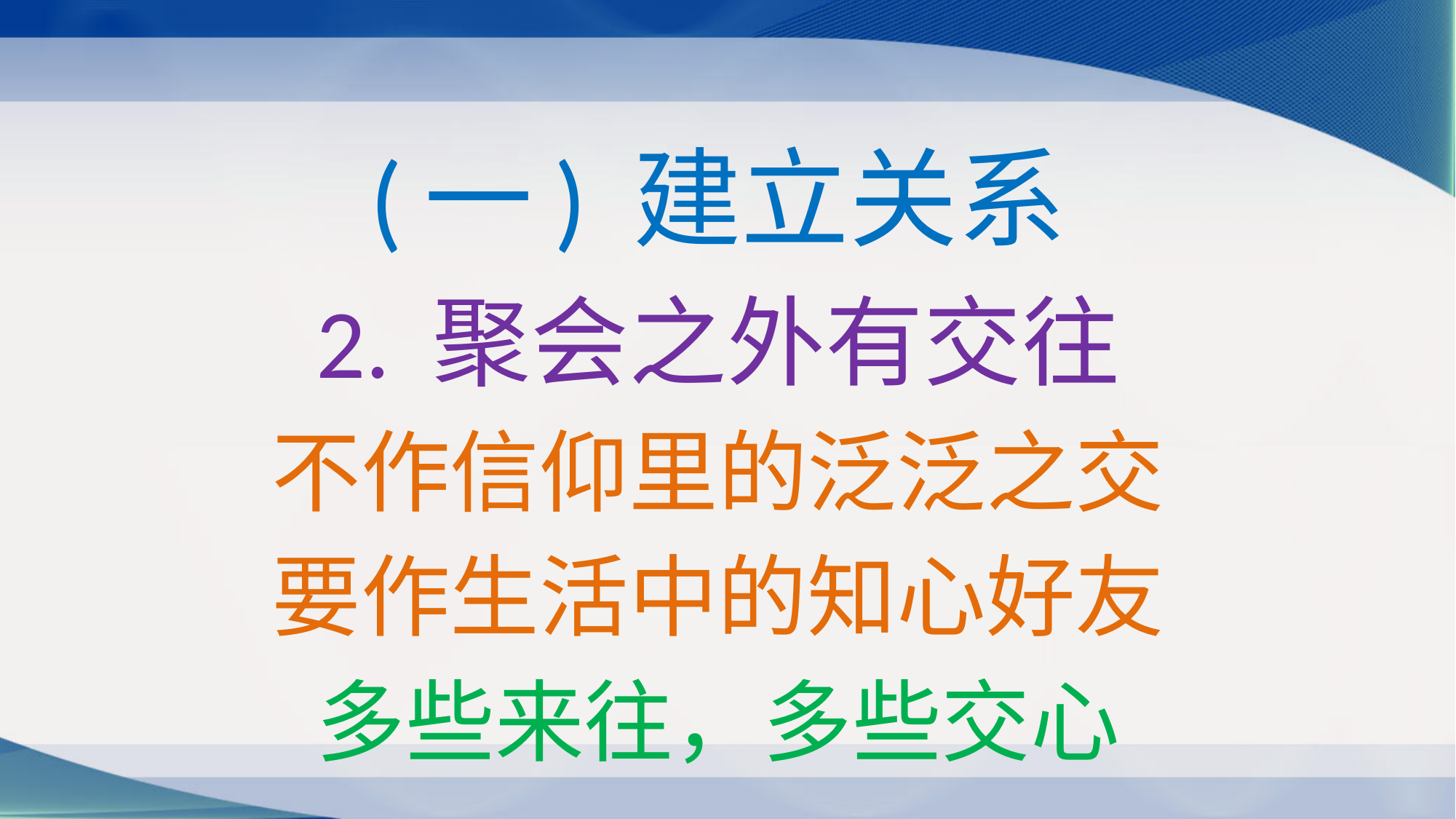

(一) 建立关系
2. 聚会之外有交往
不作信仰里的泛泛之交
要作生活中的知心好友
多些来往，多些交心